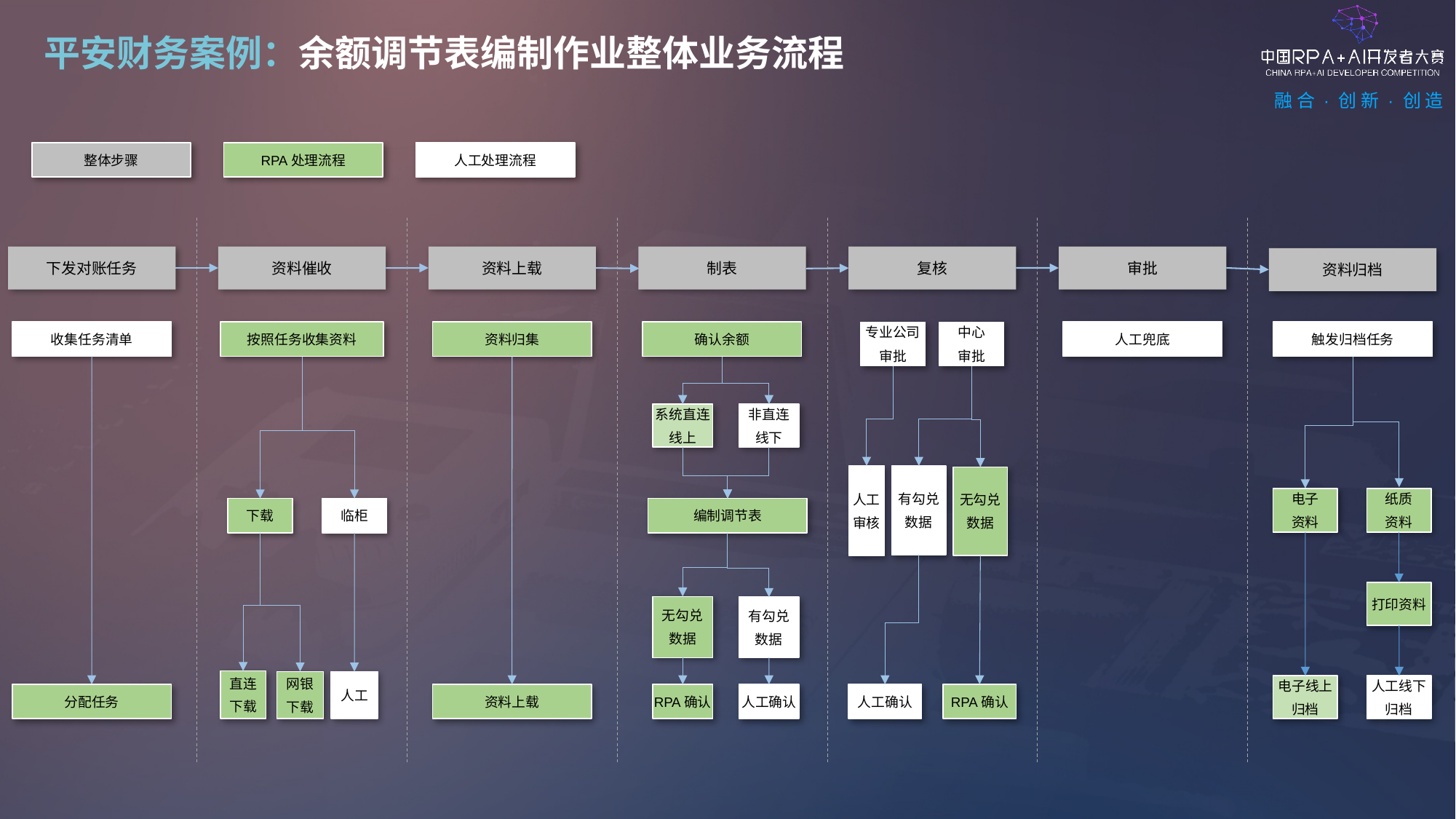

平安财务案例：余额调节表编制作业整体业务流程
整体步骤
RPA处理流程
人工处理流程
下发对账任务
资料催收
资料上载
制表
复核
审批
资料归档
收集任务清单
按照任务收集资料
资料归集
确认余额
专业公司
审批
中心
审批
人工兜底
触发归档任务
系统直连
线上
非直连
线下
人工
审核
有勾兑
数据
无勾兑
数据
电子
资料
纸质
资料
编制调节表
临柜
下载
打印资料
无勾兑
数据
有勾兑
数据
直连
下载
网银
下载
人工
人工线下
归档
电子线上
归档
分配任务
人工确认
人工确认
资料上载
RPA确认
RPA确认